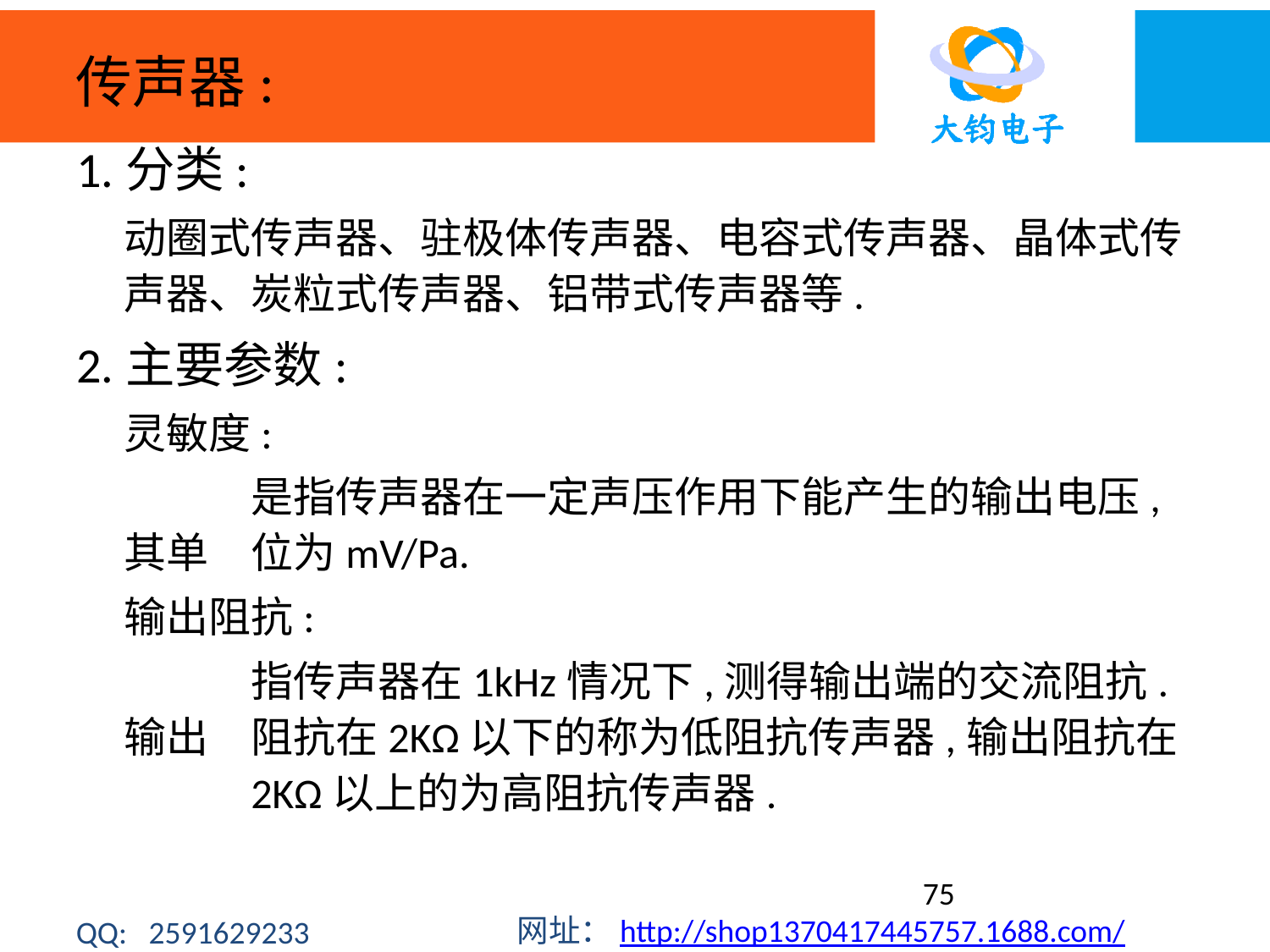

# 传声器:
1.分类:
	动圈式传声器、驻极体传声器、电容式传声器、晶体式传声器、炭粒式传声器、铝带式传声器等.
2.主要参数:
	灵敏度:
		是指传声器在一定声压作用下能产生的输出电压,其单	位为mV/Pa.
	输出阻抗:
		指传声器在1kHz情况下,测得输出端的交流阻抗.输出	阻抗在2KΩ以下的称为低阻抗传声器,输出阻抗在	2KΩ以上的为高阻抗传声器.

75